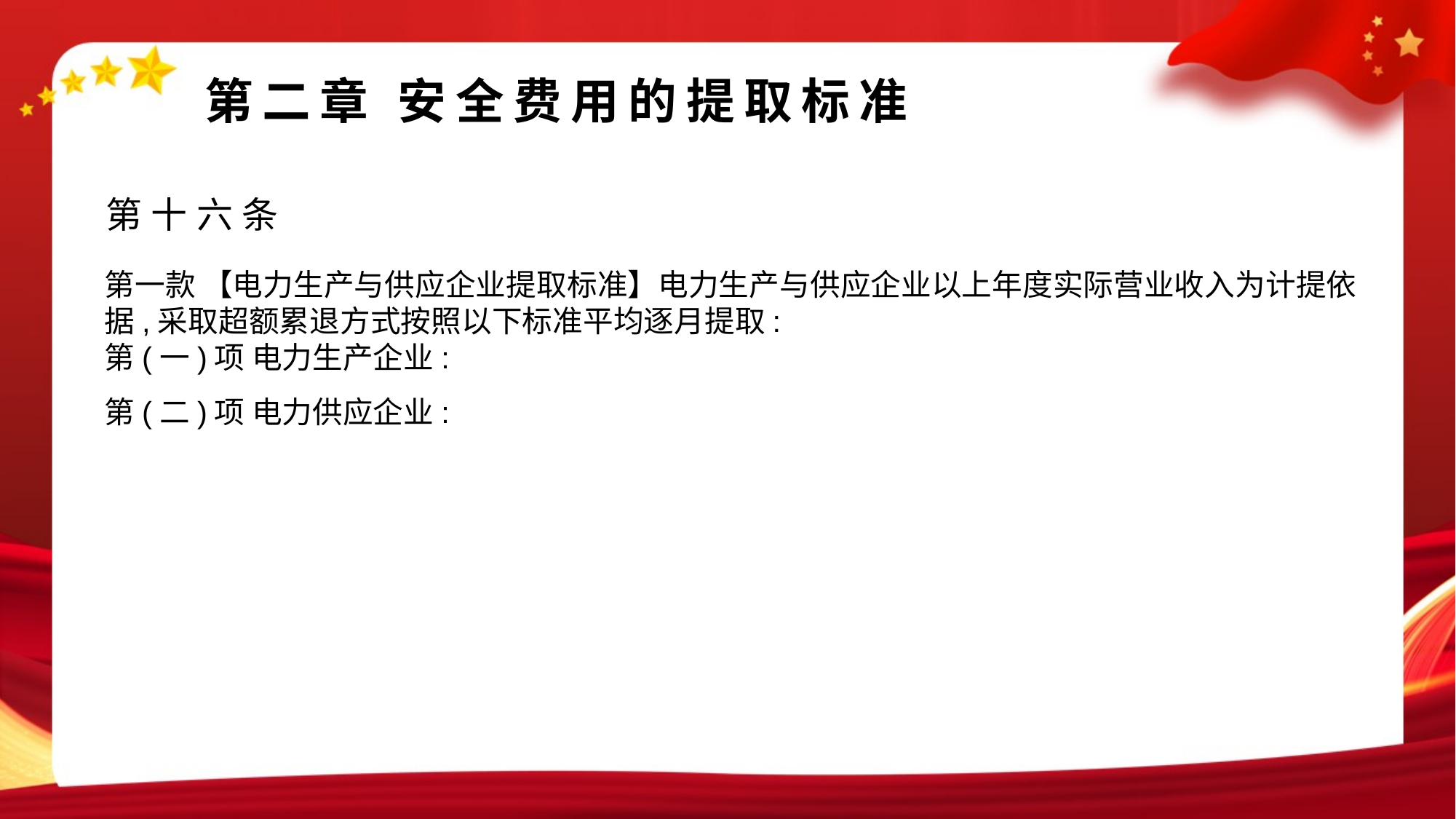

#
第二章 安全费用的提取标准
第十六条
第一款 【电力生产与供应企业提取标准】电力生产与供应企业以上年度实际营业收入为计提依据,采取超额累退方式按照以下标准平均逐月提取:
第(一)项 电力生产企业:
第(二)项 电力供应企业: